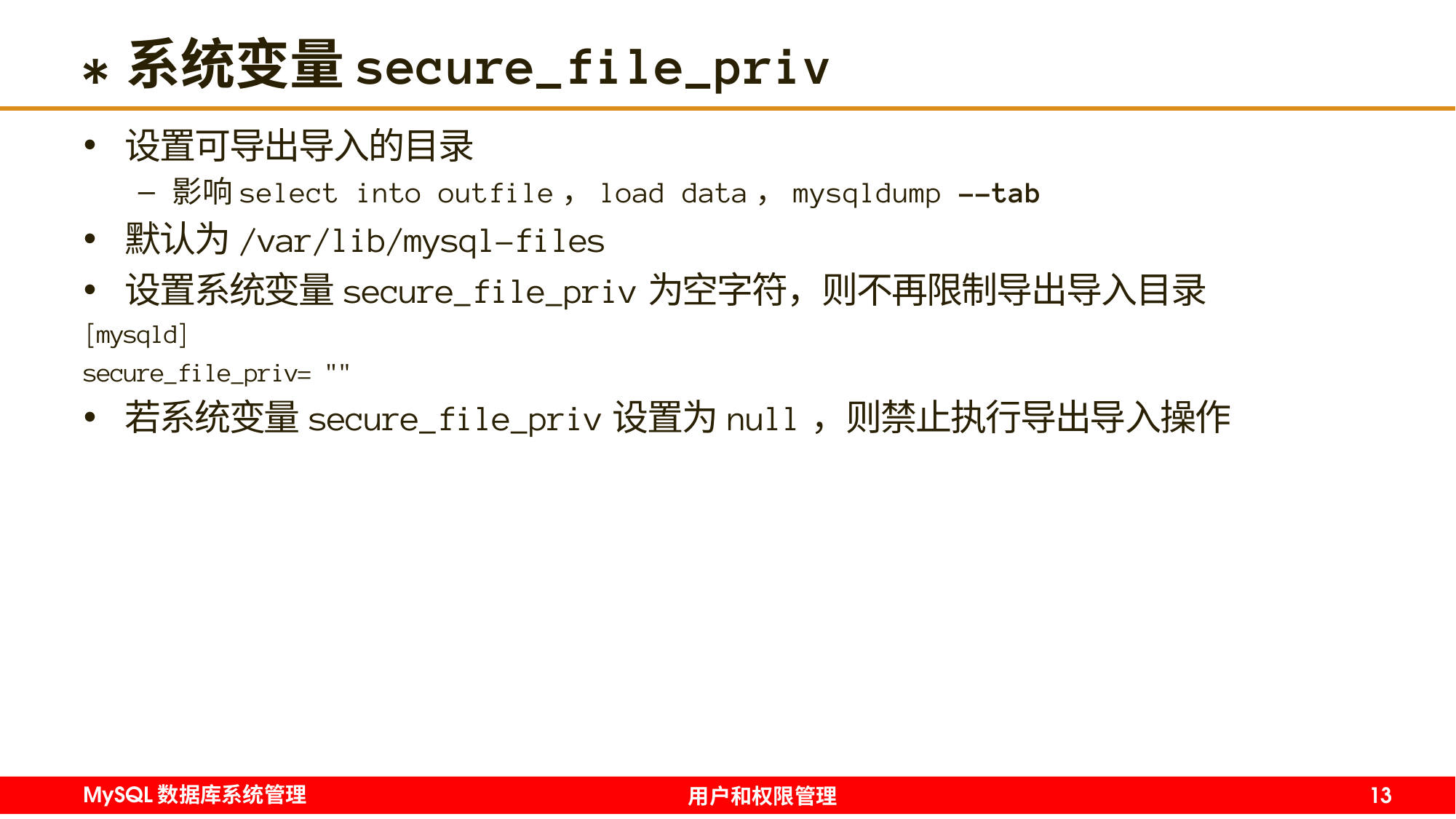

# *系统变量secure_file_priv
设置可导出导入的目录
影响select into outfile，load data，mysqldump --tab
默认为/var/lib/mysql-files
设置系统变量secure_file_priv为空字符，则不再限制导出导入目录
[mysqld]
secure_file_priv= ""
若系统变量secure_file_priv设置为null，则禁止执行导出导入操作